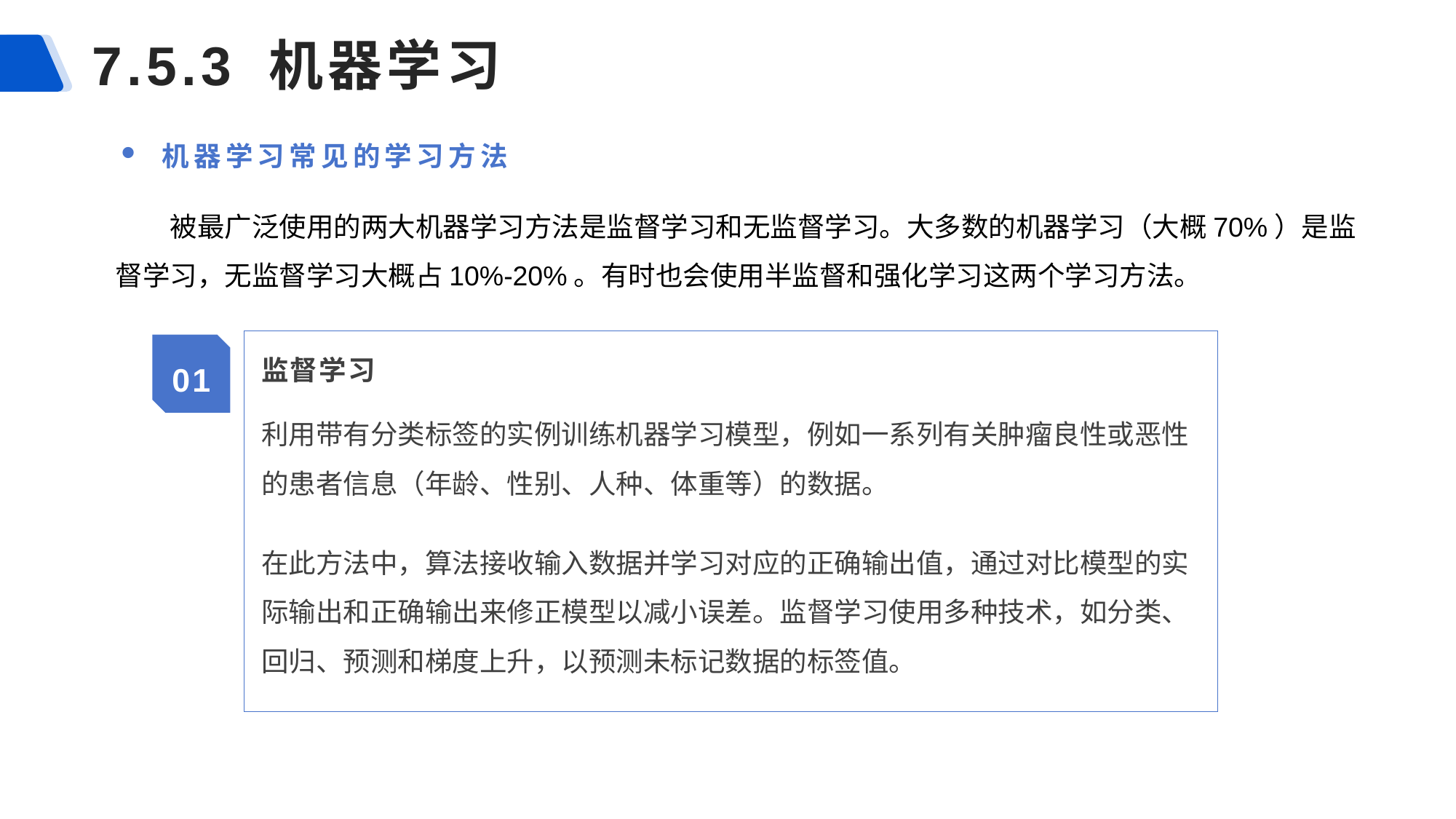

# 7.5.3 机器学习
机器学习常见的学习方法
被最广泛使用的两大机器学习方法是监督学习和无监督学习。大多数的机器学习（大概70%）是监督学习，无监督学习大概占10%-20%。有时也会使用半监督和强化学习这两个学习方法。

监督学习
利用带有分类标签的实例训练机器学习模型，例如一系列有关肿瘤良性或恶性的患者信息（年龄、性别、人种、体重等）的数据。
在此方法中，算法接收输入数据并学习对应的正确输出值，通过对比模型的实际输出和正确输出来修正模型以减小误差。监督学习使用多种技术，如分类、回归、预测和梯度上升，以预测未标记数据的标签值。

01